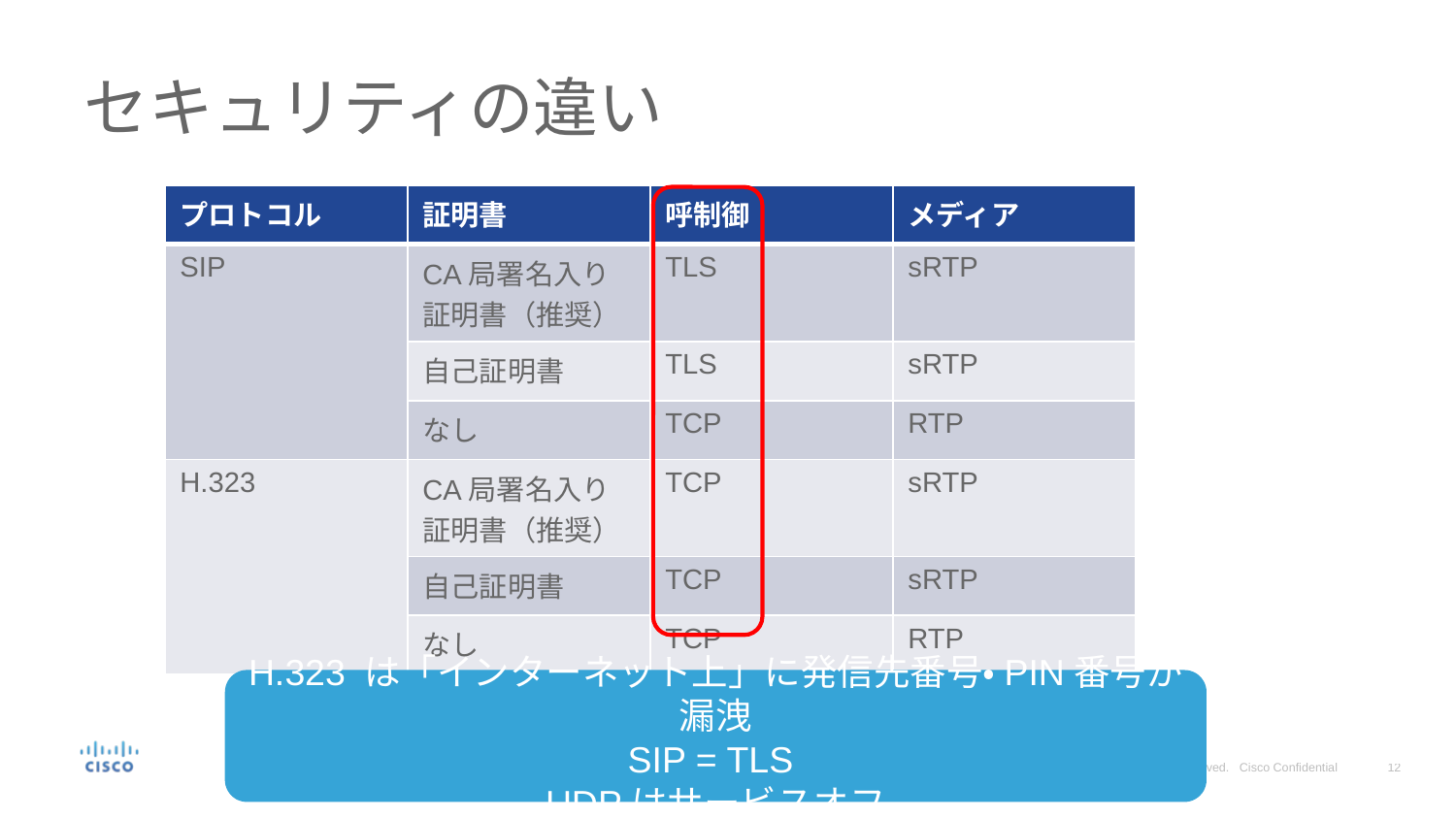

# セキュリティの違い
| プロトコル | 証明書 | 呼制御 | メディア |
| --- | --- | --- | --- |
| SIP | CA局署名入り証明書（推奨） | TLS | sRTP |
|  | 自己証明書 | TLS | sRTP |
|  | なし | TCP | RTP |
| H.323 | CA局署名入り証明書（推奨） | TCP | sRTP |
|  | 自己証明書 | TCP | sRTP |
|  | なし | TCP | RTP |

H.323 は「インターネット上」に発信先番号・PIN番号が漏洩
SIP = TLS
UDPはサービスオフ